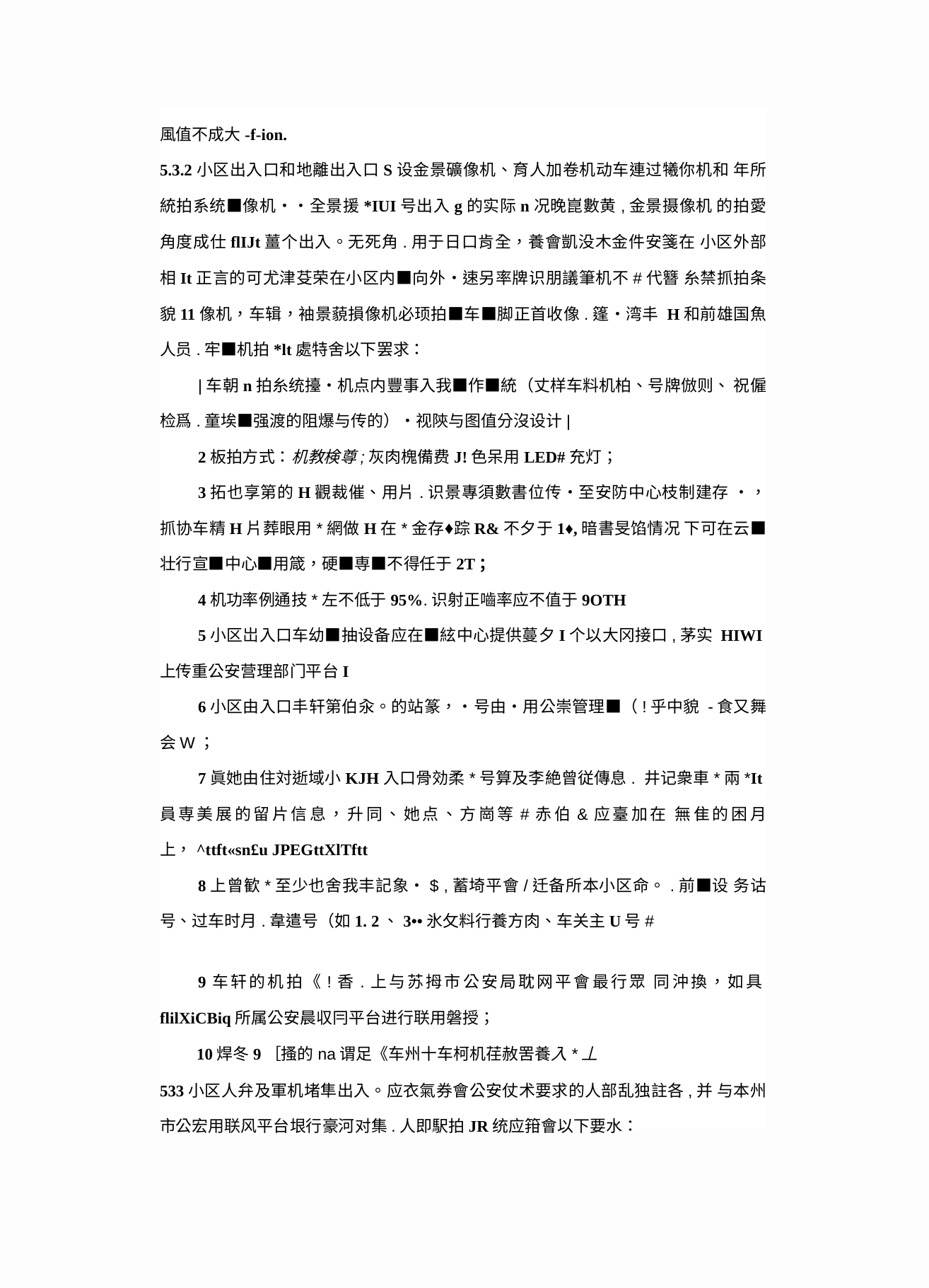

風值不成大-f-ion.
5.3.2小区出入口和地離出入口S设金景礦像机、育人加卷机动车連过犧你机和 年所統拍系统■像机•・全景援*IUI号出入g的实际n况晚崑數黄,金景摄像机 的拍愛角度成仕flIJt薑个出入。无死角.用于日口肯全，養會凱没木金件安箋在 小区外部相It正言的可尤津芟荣在小区内■向外・速另率牌识朋議筆机不#代簪 糸禁抓拍条貌11像机，车辑，袖景藐損像机必顼拍■车■脚正首收像.篷•湾丰 H和前雄国魚人员.牢■机拍*lt處特舍以下罢求：
|车朝n拍糸统擡・机点内豐事入我■作■統（丈样车料机柏、号牌倣则、 祝僱检爲.童埃■强渡的阻爆与传的）・视陝与图值分沒设计|
2板拍方式：机教検尊;灰肉槐備费J!色呆用LED#充灯；
3拓也享第的H觀裁催、用片.识景專須數書位传•至安防中心枝制建存 ・，抓协车精H片葬眼用*網做H在*金存♦踪R&不夕于1♦,暗書旻馅情况 下可在云■壮行宣■中心■用箴，硬■専■不得任于2T；
4机功率例通技*左不低于95%.识射正嚙率应不值于9OTH
5小区岀入口车幼■抽设备应在■絃中心提供蔓夕I个以大冈接口,茅实 HIWI上传重公安营理部门平台I
6小区由入口丰轩第伯汆。的站篆，•号由•用公崇管理■（!乎中貌 -食又舞会W；
7眞她由住対逝域小KJH入口骨効柔*号算及李絶曾従傳息. 井记衆車*兩*It員専美展的留片信息，升同、她点、方崗等#赤伯&应臺加在 無隹的困月上，^ttft«sn£u JPEGttXlTftt
8上曾歓*至少也舍我丰記象•$ ,蓄埼平會/迁备所本小区命。.前■设 务诂号、过车时月.韋遣号（如1. 2、3••氷攵料行養方肉、车关主U号#
9车轩的机拍《!香.上与苏拇市公安局耽网平會最行眾 同沖換，如具flilXiCBiq所属公安晨収冃平台进行联用磐授；
10焊冬9［搔的na谓足《车州十车柯机荏赦罟養入*丄
533小区人弁及軍机堵隼出入。应衣氣券會公安仗术要求的人部乱独註各,并 与本州市公宏用联风平台垠行豪河对集.人即駅拍JR统应箝會以下要水：